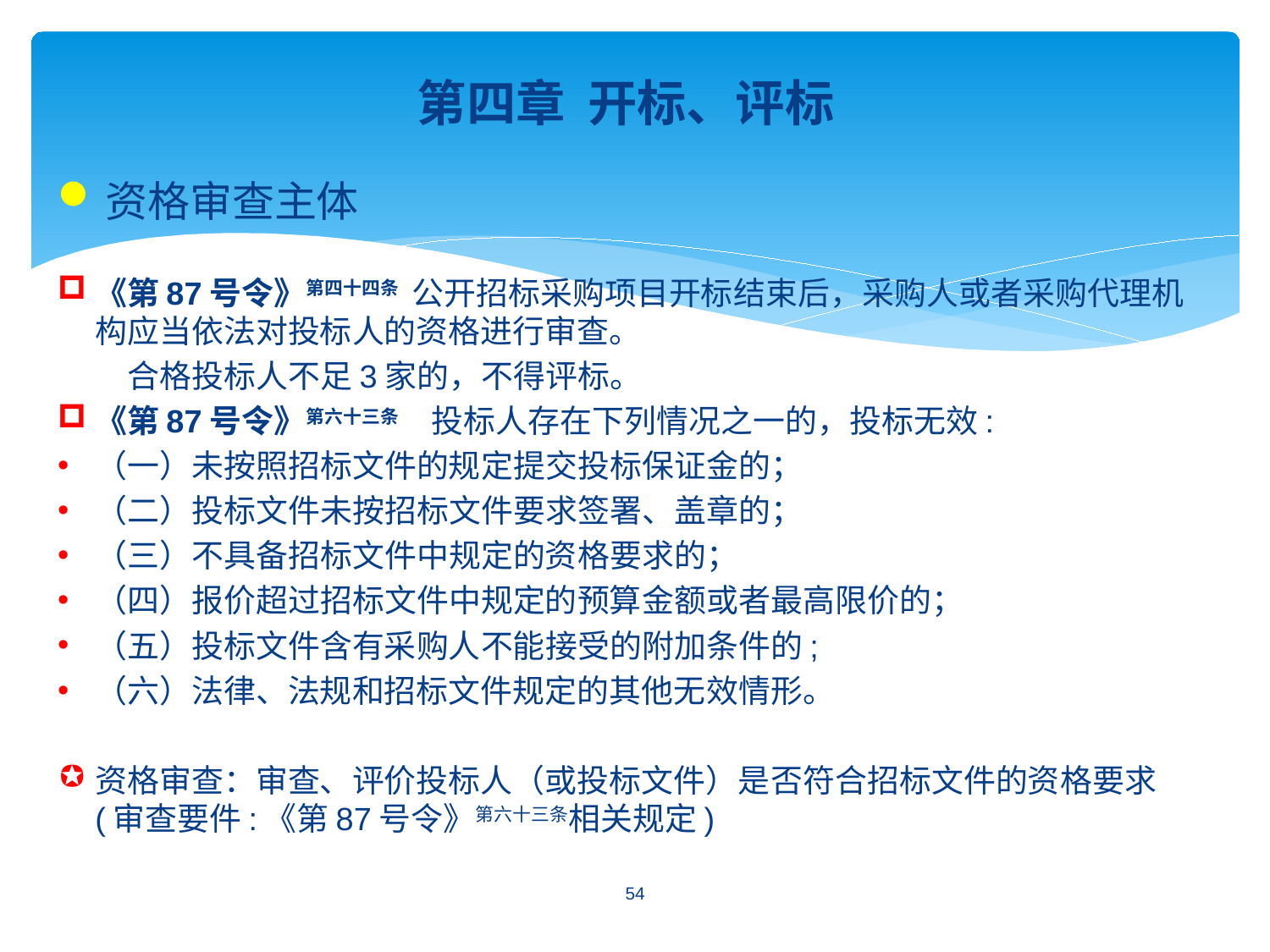

第四章  开标、评标
资格审查主体
《第87号令》第四十四条   公开招标采购项目开标结束后，采购人或者采购代理机构应当依法对投标人的资格进行审查。
　合格投标人不足3家的，不得评标。
《第87号令》第六十三条　投标人存在下列情况之一的，投标无效:
（一）未按照招标文件的规定提交投标保证金的；
（二）投标文件未按招标文件要求签署、盖章的；
（三）不具备招标文件中规定的资格要求的；
（四）报价超过招标文件中规定的预算金额或者最高限价的；
（五）投标文件含有采购人不能接受的附加条件的;
（六）法律、法规和招标文件规定的其他无效情形。

资格审查：审查、评价投标人（或投标文件）是否符合招标文件的资格要求(审查要件:《第87号令》第六十三条相关规定)
54